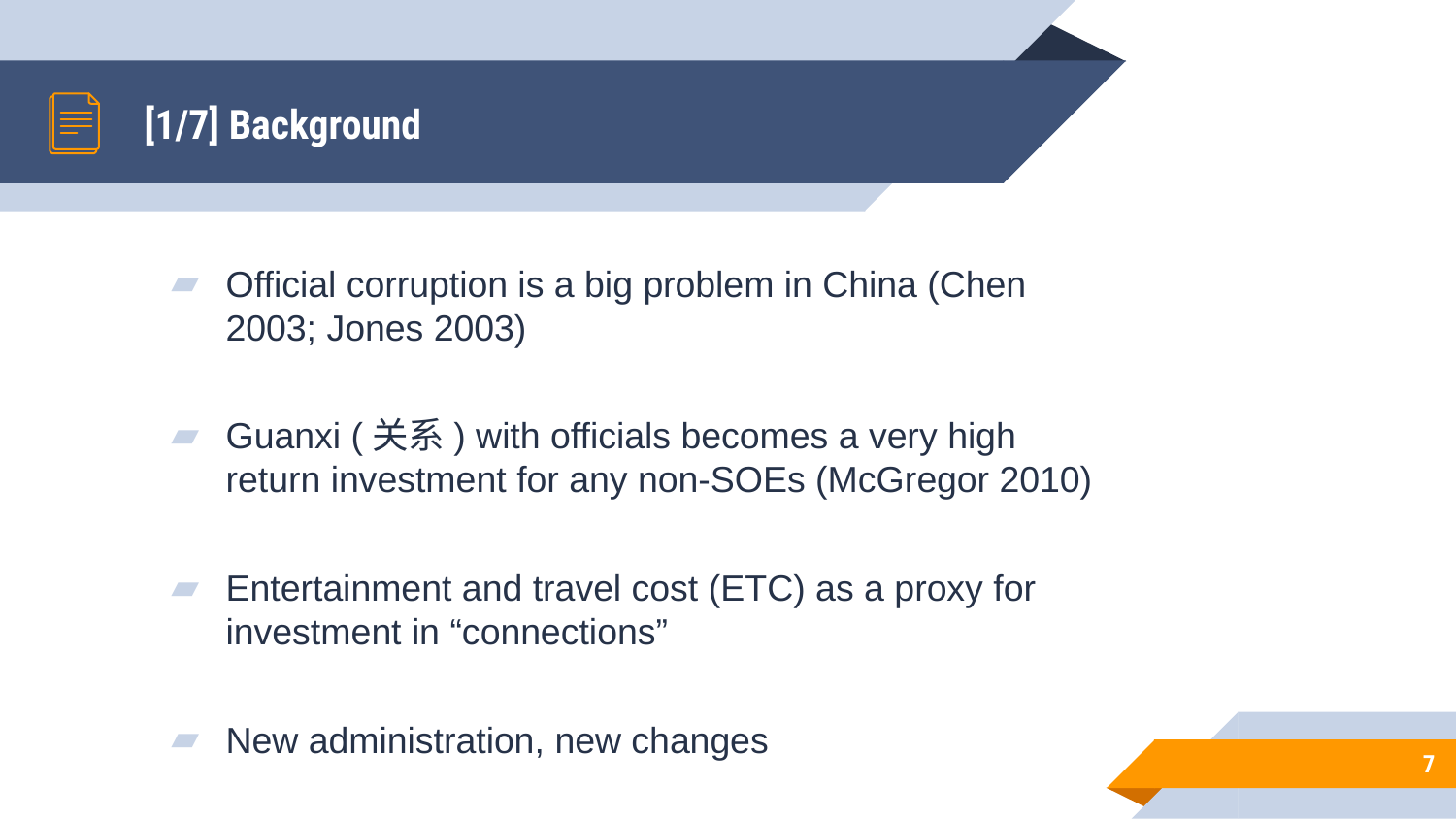

# [1/7] Background

Official corruption is a big problem in China (Chen 2003; Jones 2003)

Guanxi (关系) with officials becomes a very high return investment for any non-SOEs (McGregor 2010)

Entertainment and travel cost (ETC) as a proxy for investment in “connections”

New administration, new changes

7